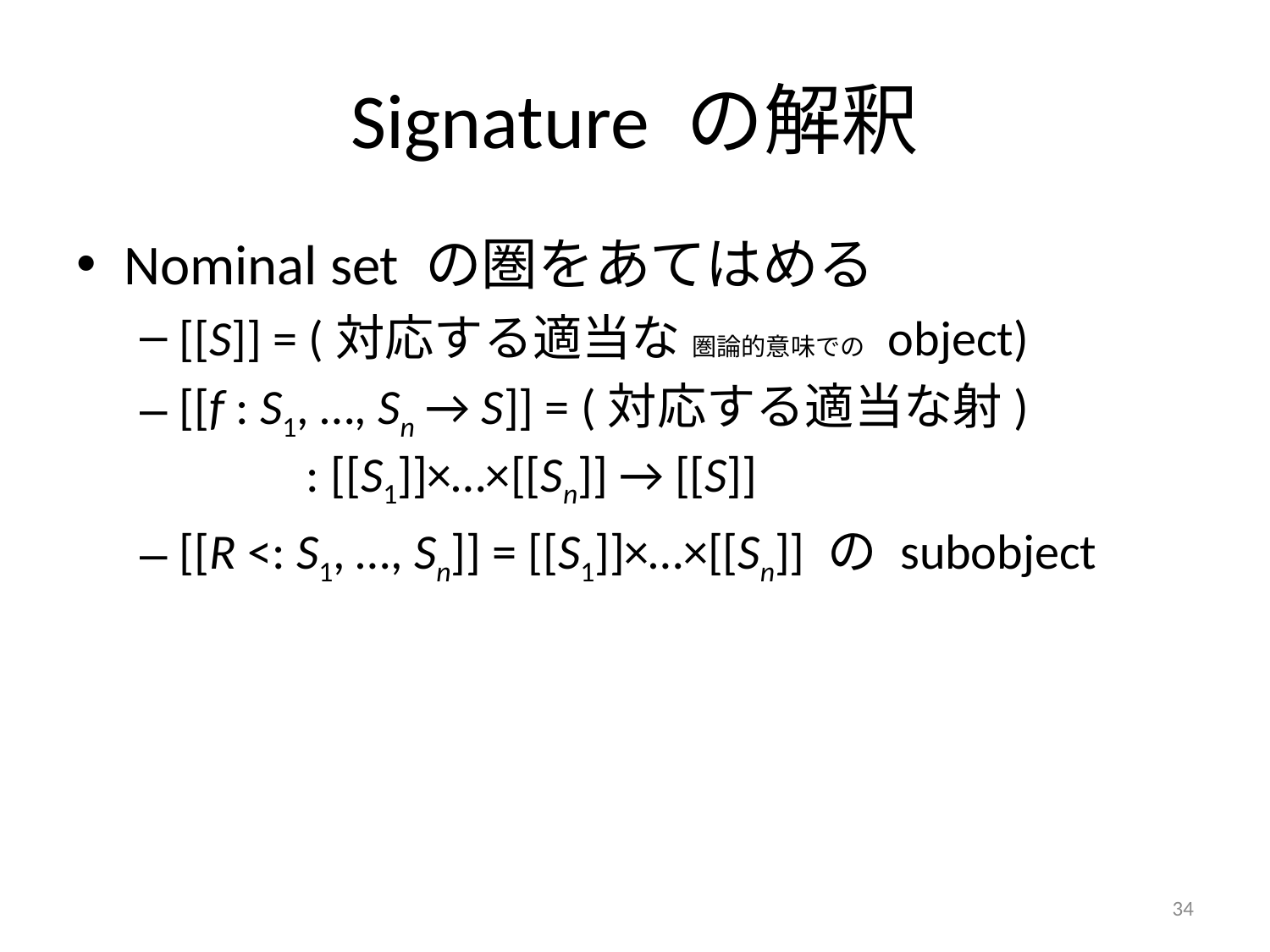

# Signature の解釈
Nominal set の圏をあてはめる
[[S]] = (対応する適当な 圏論的意味での object)
[[f : S1, …, Sn → S]] = (対応する適当な射)
	: [[S1]]×…×[[Sn]] → [[S]]
[[R <: S1, …, Sn]] = [[S1]]×…×[[Sn]] の subobject
34